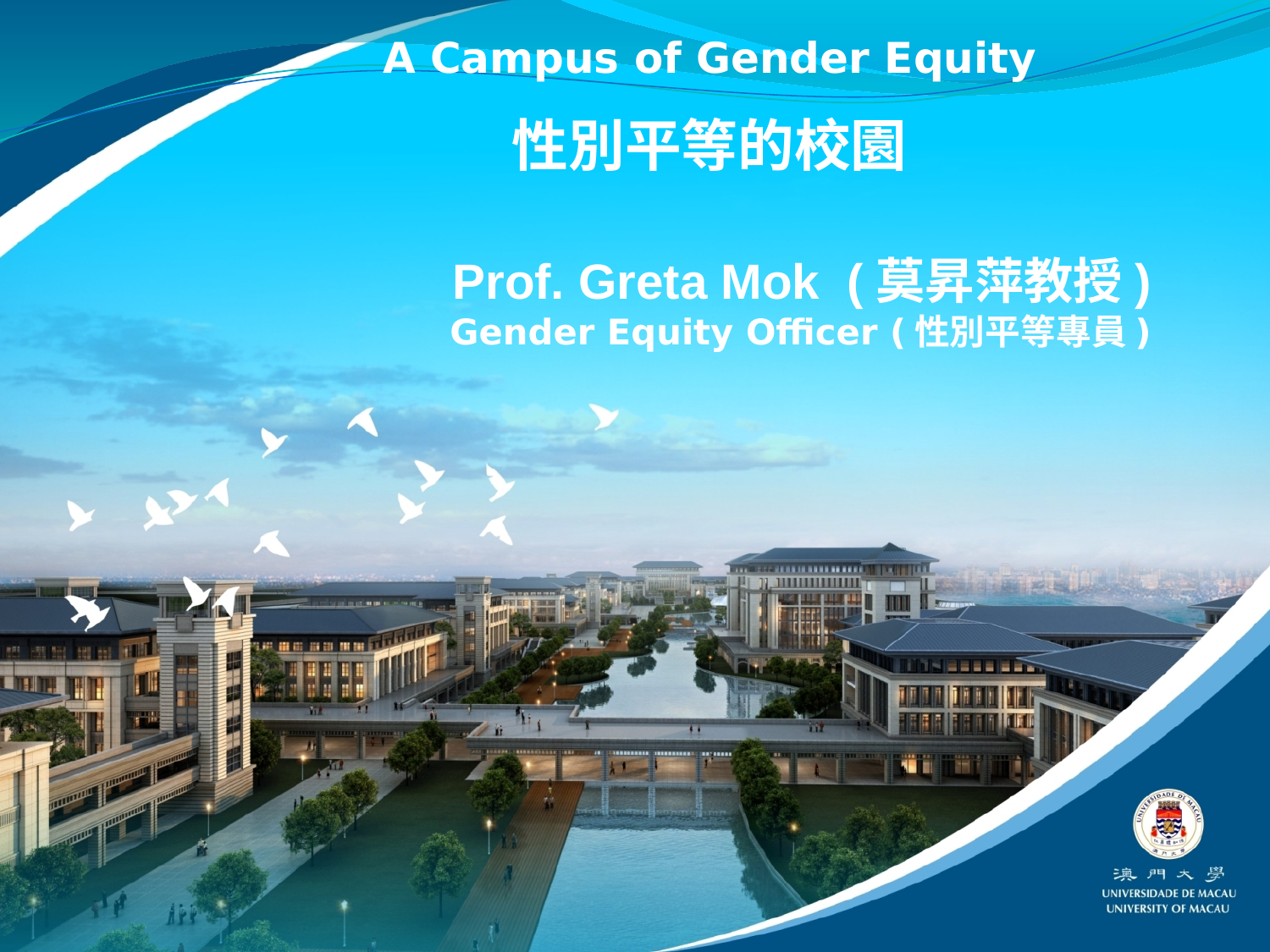

A Campus of Gender Equity
性別平等的校園

Prof. Greta Mok  (莫昇萍教授)
Gender Equity Officer (性別平等專員)